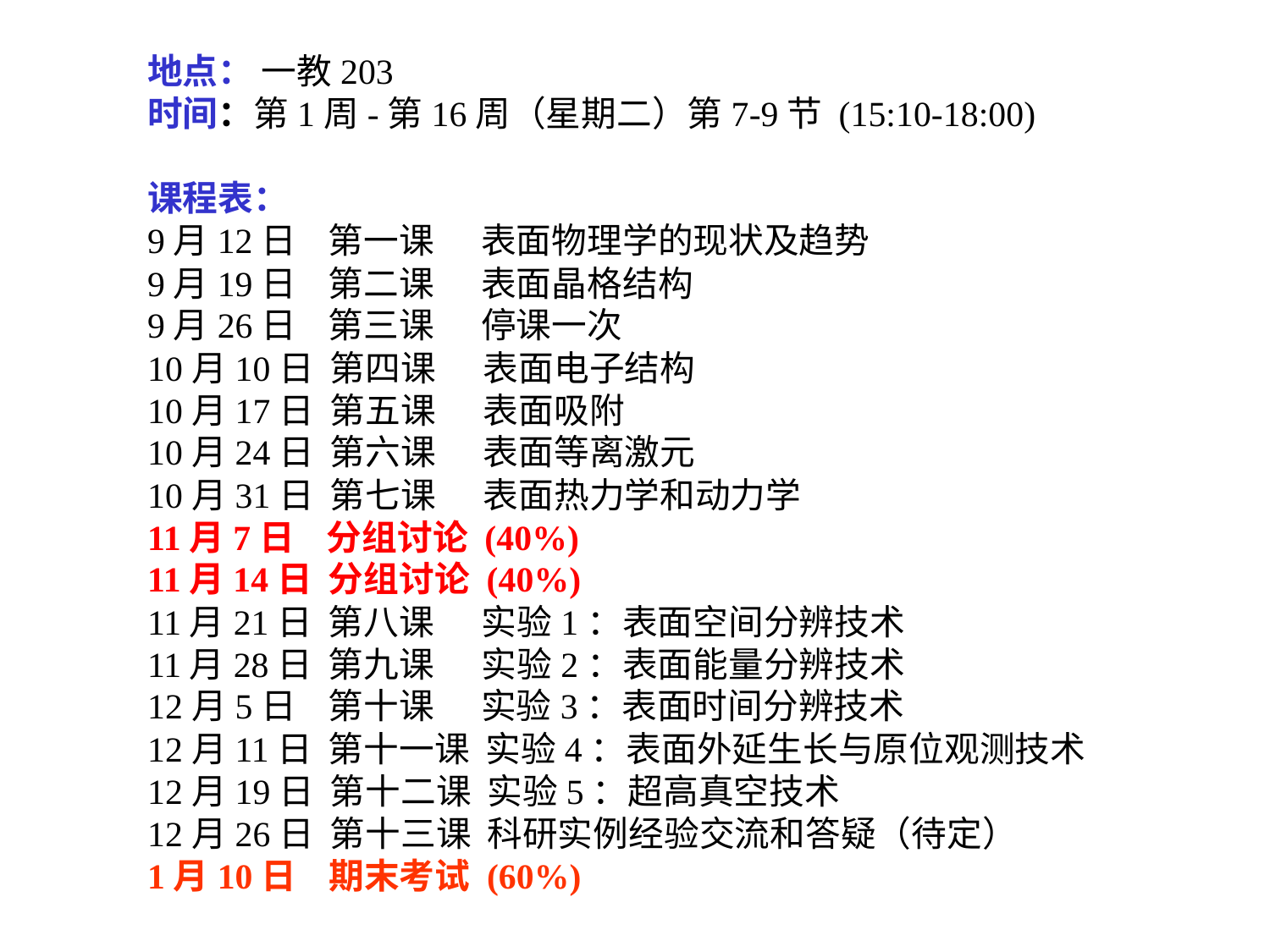

地点： 一教203
时间：第1周-第16周（星期二）第7-9节 (15:10-18:00)

课程表：
9月12日    第一课      表面物理学的现状及趋势
9月19日    第二课      表面晶格结构
9月26日    第三课      停课一次
10月10日  第四课      表面电子结构
10月17日  第五课      表面吸附
10月24日  第六课      表面等离激元
10月31日  第七课      表面热力学和动力学
11月7日    分组讨论 (40%)
11月14日  分组讨论 (40%)
11月21日  第八课      实验1：表面空间分辨技术
11月28日  第九课      实验2：表面能量分辨技术
12月5日    第十课      实验3：表面时间分辨技术
12月11日  第十一课  实验4：表面外延生长与原位观测技术
12月19日  第十二课  实验5：超高真空技术
12月26日  第十三课  科研实例经验交流和答疑（待定）
1月10日    期末考试 (60%)